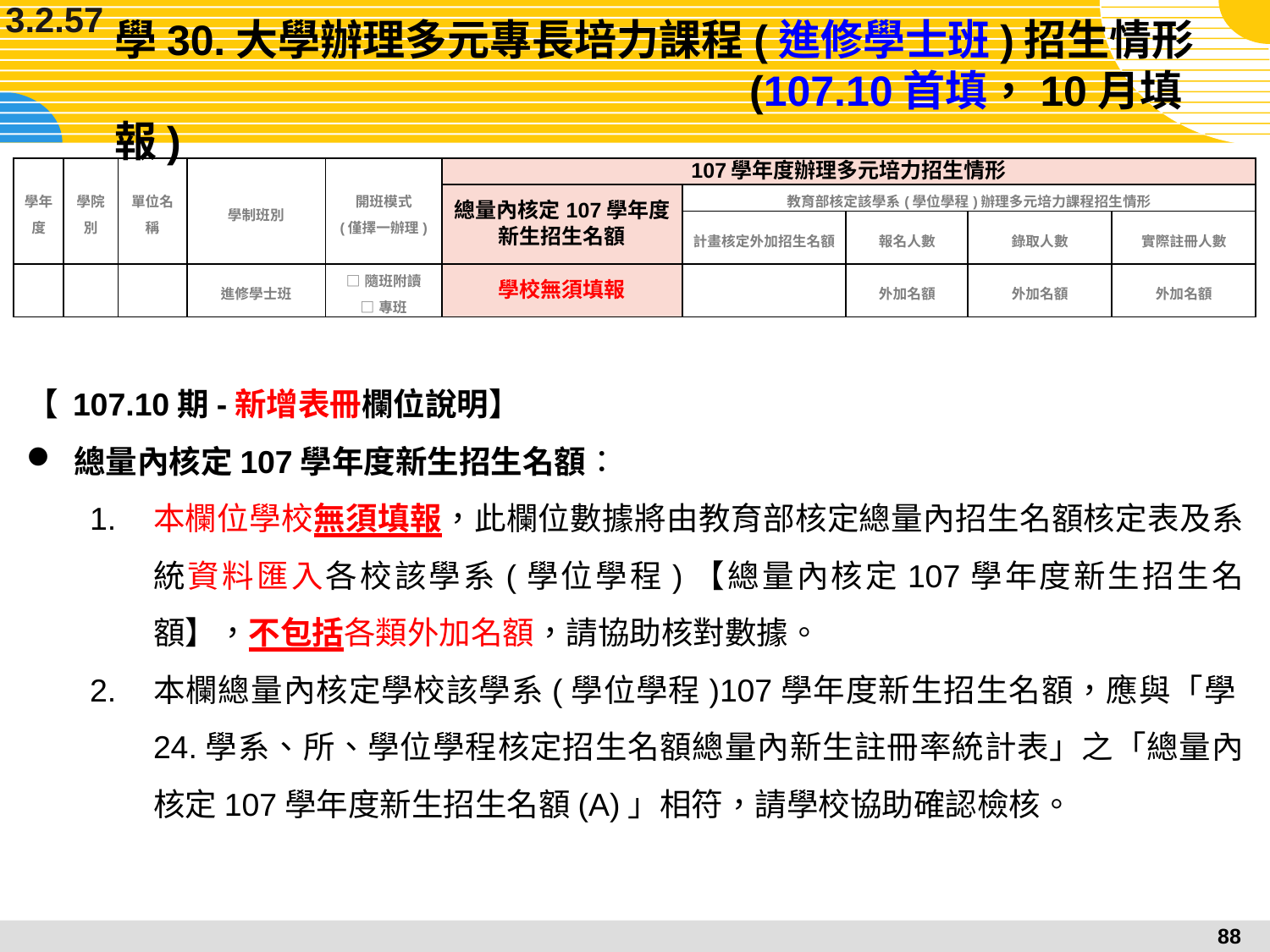

3.2.57
# 學30.大學辦理多元專長培力課程(進修學士班)招生情形					(107.10首填，10月填報)
| 學年度 | 學院別 | 單位名稱 | 學制班別 | 開班模式 (僅擇一辦理) | 107學年度辦理多元培力招生情形 |  |  |  |  |
| --- | --- | --- | --- | --- | --- | --- | --- | --- | --- |
|  |  |  |  |  | 總量內核定107學年度新生招生名額 | 教育部核定該學系(學位學程)辦理多元培力課程招生情形 |  |  |  |
|  |  |  |  |  |  | 計畫核定外加招生名額 | 報名人數 | 錄取人數 | 實際註冊人數 |
|  |  |  | 進修學士班 | □隨班附讀 □專班 | 學校無須填報 |  | 外加名額 | 外加名額 | 外加名額 |
【 107.10期-新增表冊欄位說明】
總量內核定107學年度新生招生名額：
本欄位學校無須填報，此欄位數據將由教育部核定總量內招生名額核定表及系統資料匯入各校該學系(學位學程)【總量內核定107學年度新生招生名額】，不包括各類外加名額，請協助核對數據。
本欄總量內核定學校該學系(學位學程)107學年度新生招生名額，應與「學24.學系、所、學位學程核定招生名額總量內新生註冊率統計表」之「總量內核定107學年度新生招生名額(A)」相符，請學校協助確認檢核。